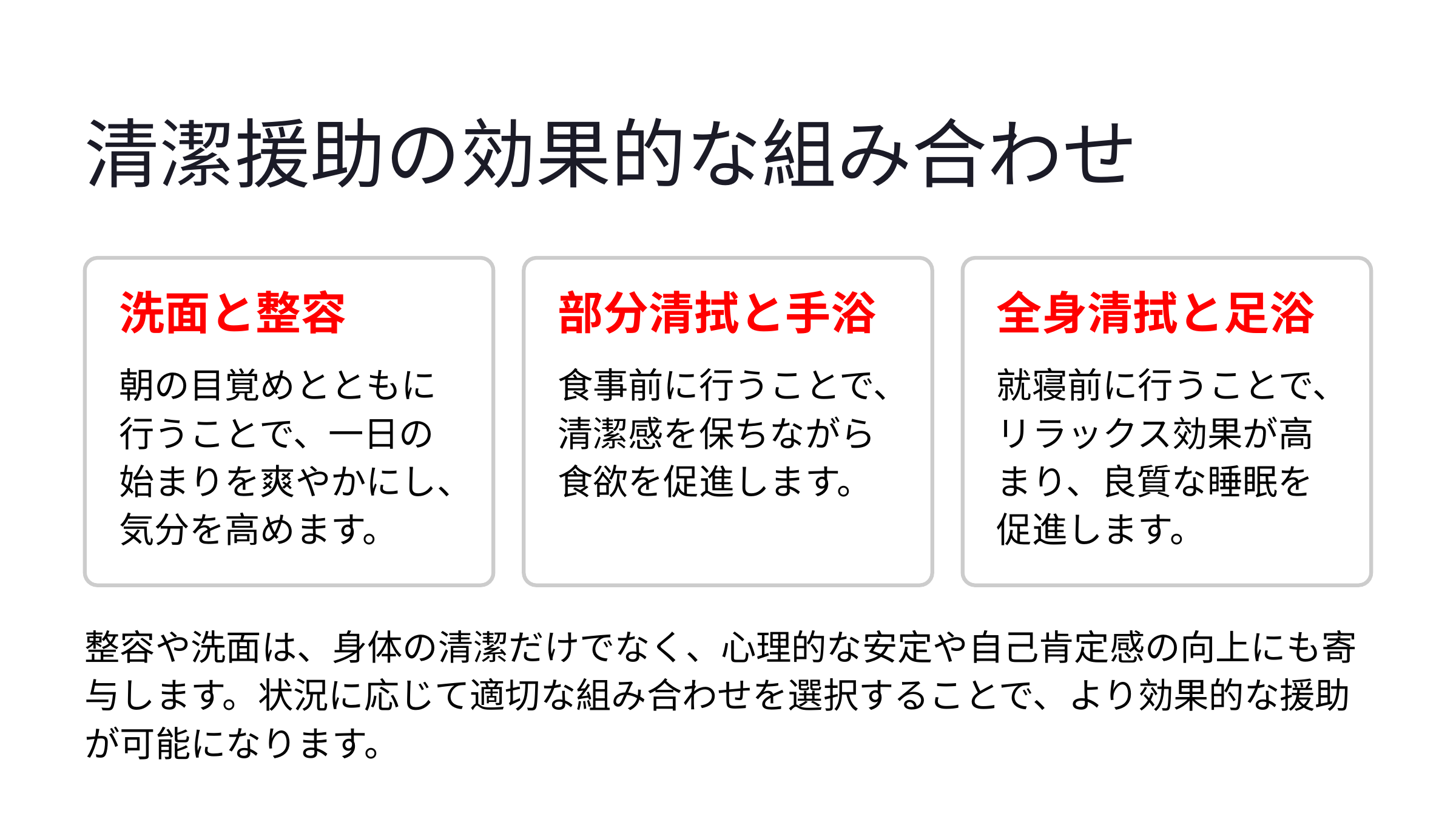

清潔援助の効果的な組み合わせ

洗面と整容
部分清拭と手浴
全身清拭と足浴
朝の目覚めとともに行うことで、一日の始まりを爽やかにし、気分を高めます。
食事前に行うことで、清潔感を保ちながら食欲を促進します。
就寝前に行うことで、リラックス効果が高まり、良質な睡眠を促進します。
整容や洗面は、身体の清潔だけでなく、心理的な安定や自己肯定感の向上にも寄与します。状況に応じて適切な組み合わせを選択することで、より効果的な援助が可能になります。